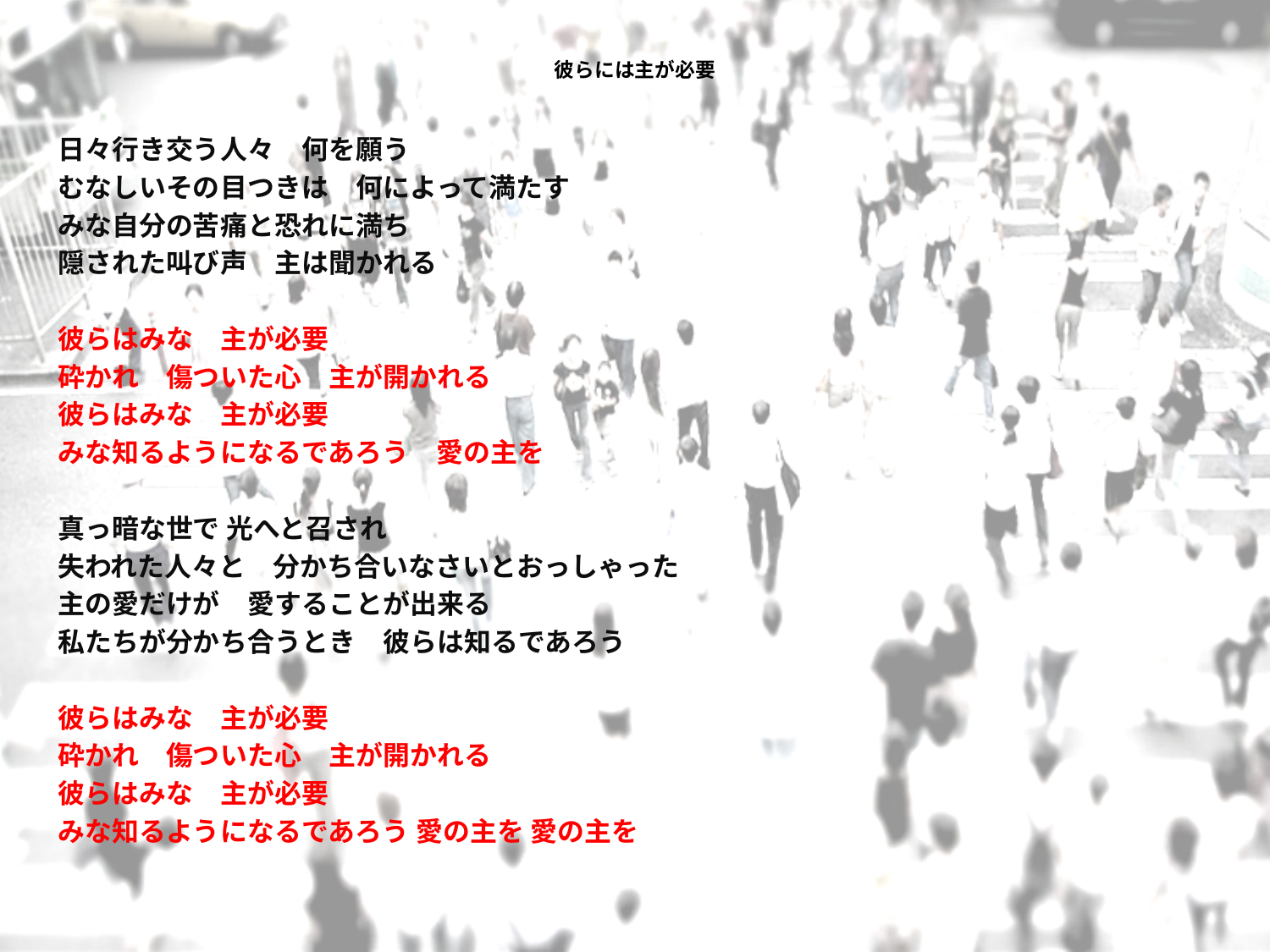

# 彼らには主が必要
日々行き交う人々　何を願う
むなしいその目つきは　何によって満たす
みな自分の苦痛と恐れに満ち
隠された叫び声　主は聞かれる

彼らはみな　主が必要
砕かれ　傷ついた心　主が開かれる
彼らはみな　主が必要
みな知るようになるであろう　愛の主を

真っ暗な世で 光へと召され
失われた人々と　分かち合いなさいとおっしゃった
主の愛だけが　愛することが出来る
私たちが分かち合うとき　彼らは知るであろう

彼らはみな　主が必要
砕かれ　傷ついた心　主が開かれる
彼らはみな　主が必要
みな知るようになるであろう 愛の主を 愛の主を